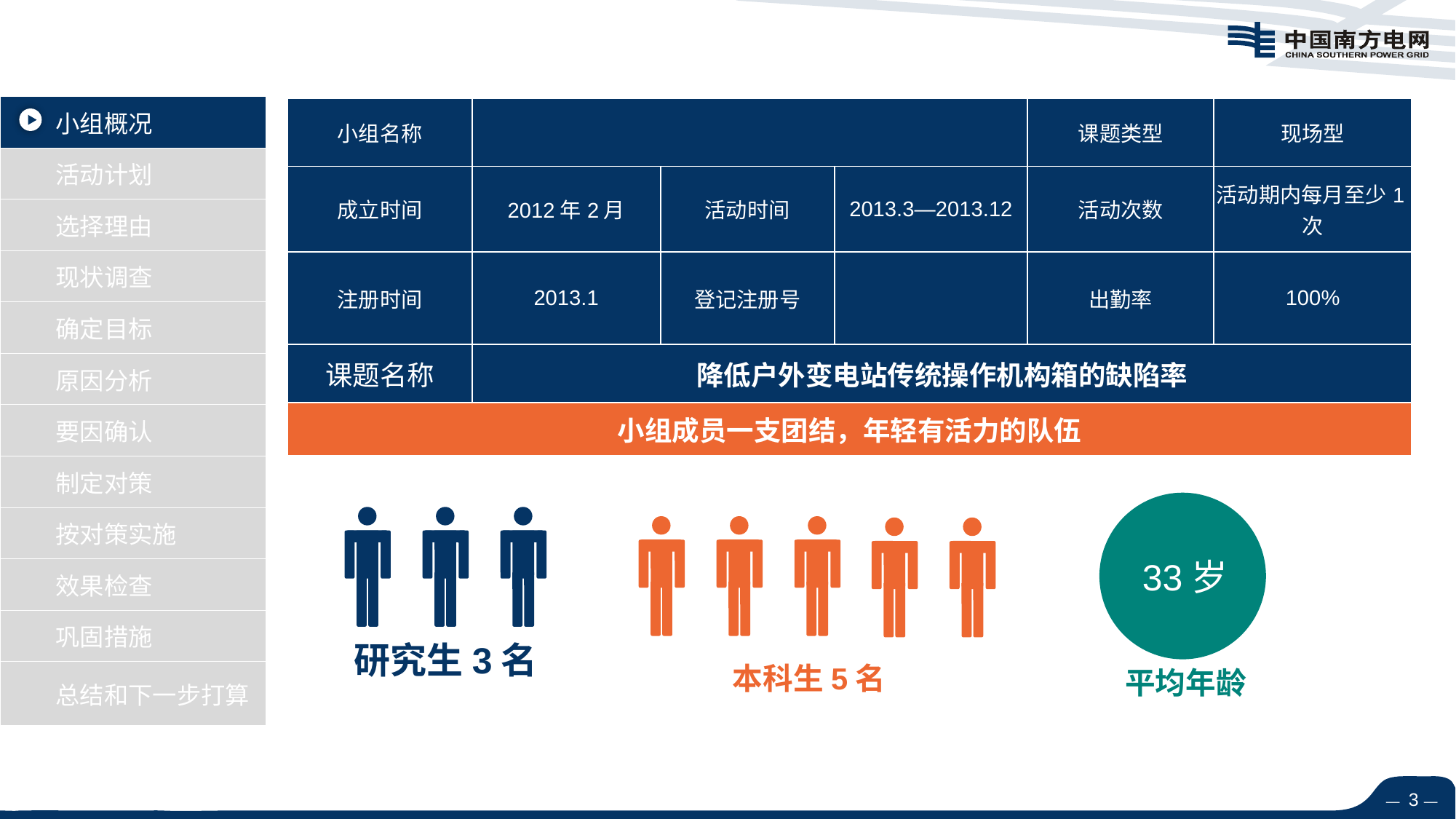

| 小组名称 |  |  |  | 课题类型 | 现场型 |
| --- | --- | --- | --- | --- | --- |
| 成立时间 | 2012年2月 | 活动时间 | 2013.3—2013.12 | 活动次数 | 活动期内每月至少1次 |
| 注册时间 | 2013.1 | 登记注册号 |  | 出勤率 | 100% |
| 课题名称 | 降低户外变电站传统操作机构箱的缺陷率 |  |  |  |  |
| 小组成员一支团结，年轻有活力的队伍 |  |  |  |  |  |

33岁
平均年龄

研究生3名

本科生5名